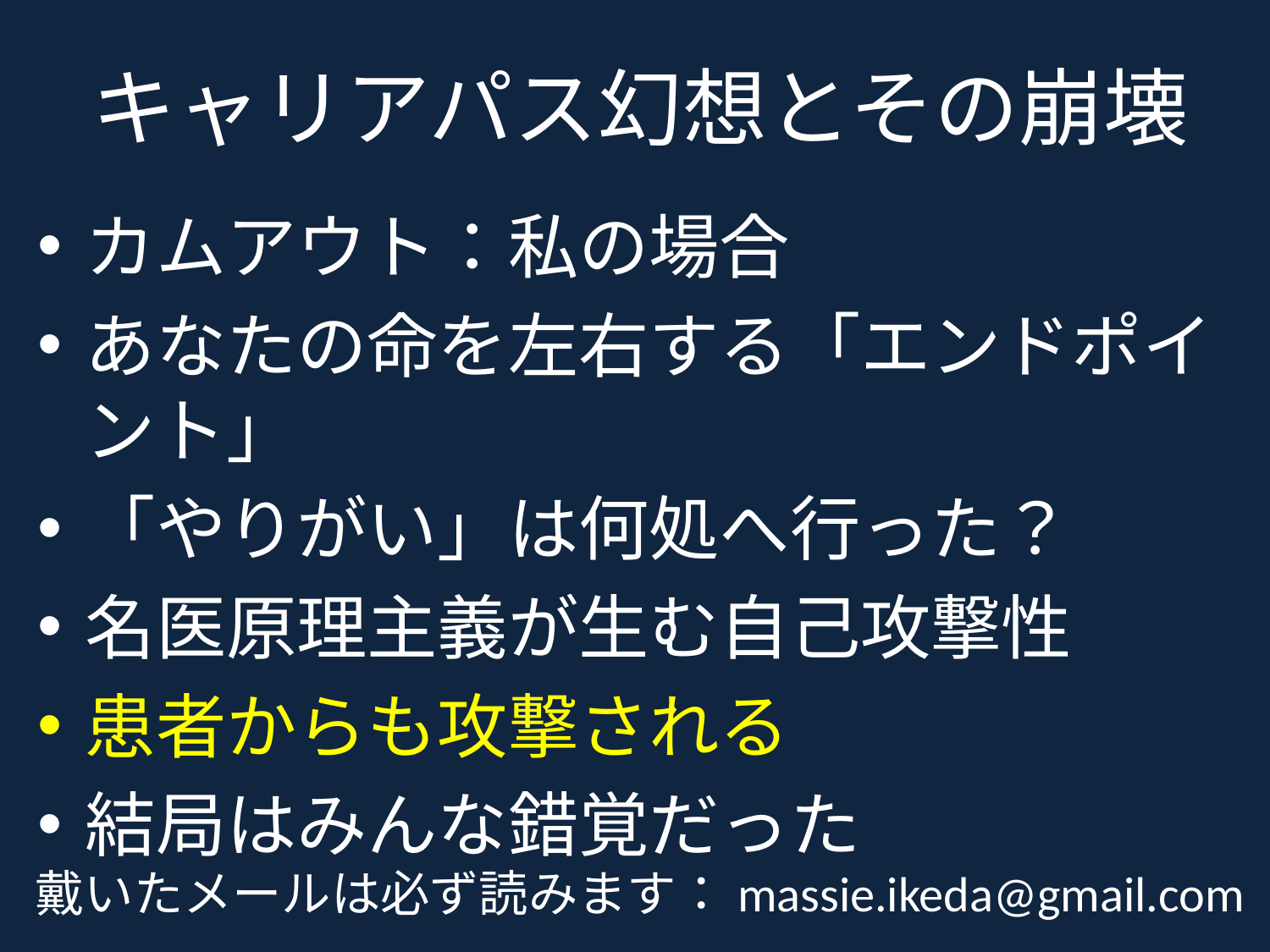

# キャリアパス幻想とその崩壊
カムアウト：私の場合
あなたの命を左右する「エンドポイント」
「やりがい」は何処へ行った？
名医原理主義が生む自己攻撃性
患者からも攻撃される
結局はみんな錯覚だった
戴いたメールは必ず読みます：massie.ikeda@gmail.com